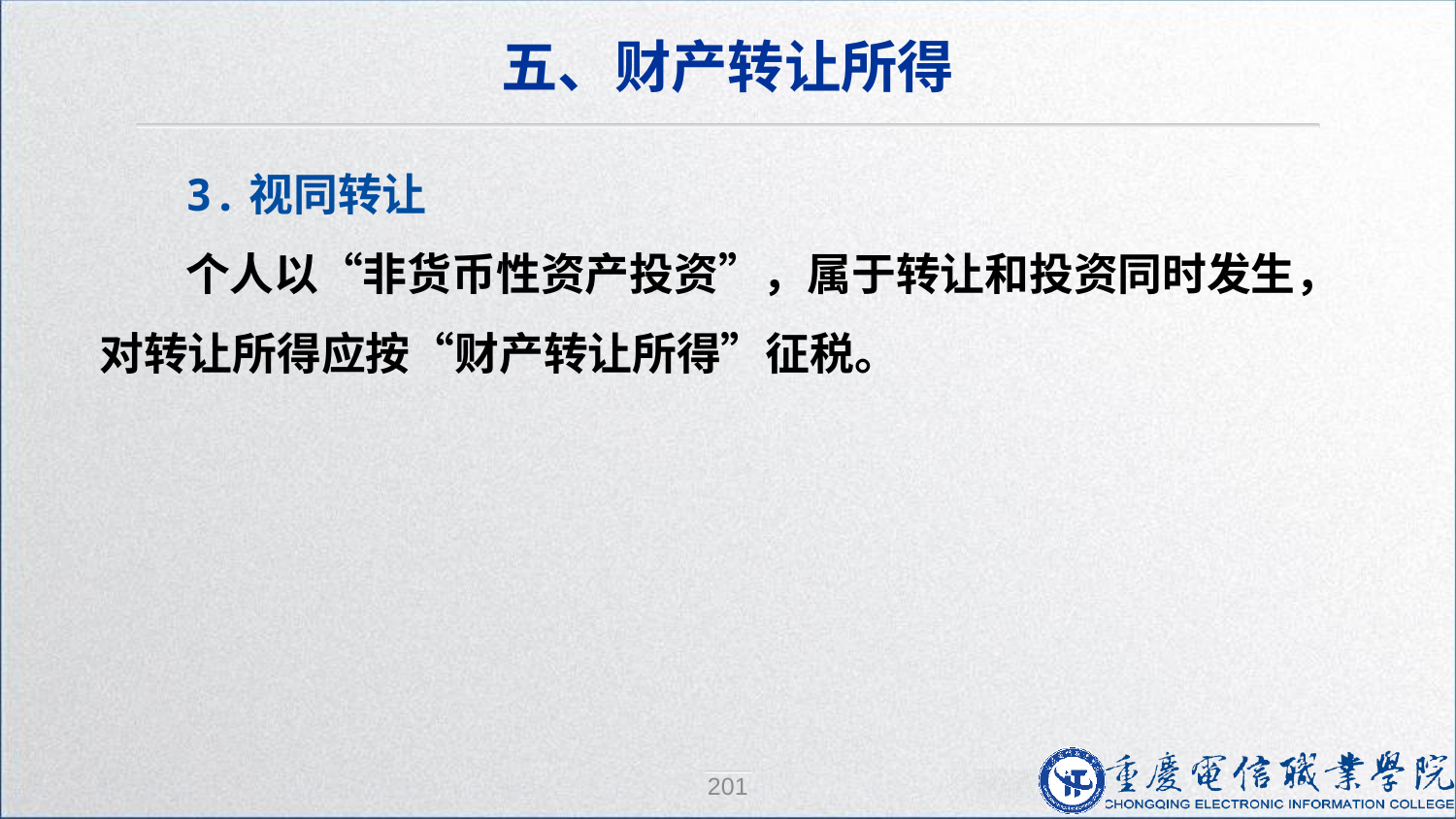

五、财产转让所得
3.视同转让
个人以“非货币性资产投资”，属于转让和投资同时发生，对转让所得应按“财产转让所得”征税。
201